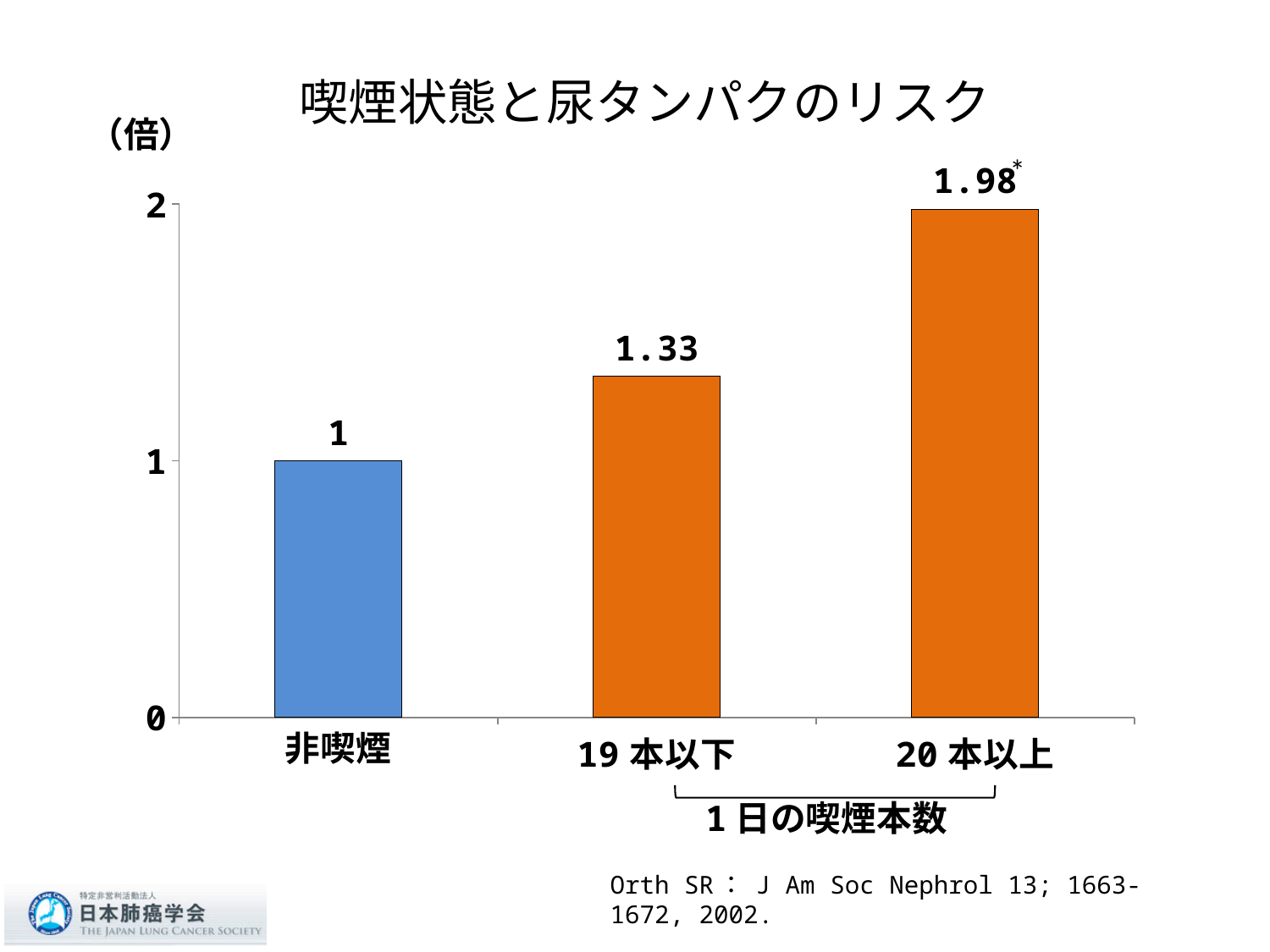

# 喫煙状態と尿タンパクのリスク
（倍）
*

### Chart

| Category | 系列 1 |
|---|---|
| 非喫煙 | 1.0 |
| 19本以下 | 1.33 |
| 20本以上 | 1.9800000000000004 |
1日の喫煙本数
Orth SR： J Am Soc Nephrol 13; 1663-1672, 2002.